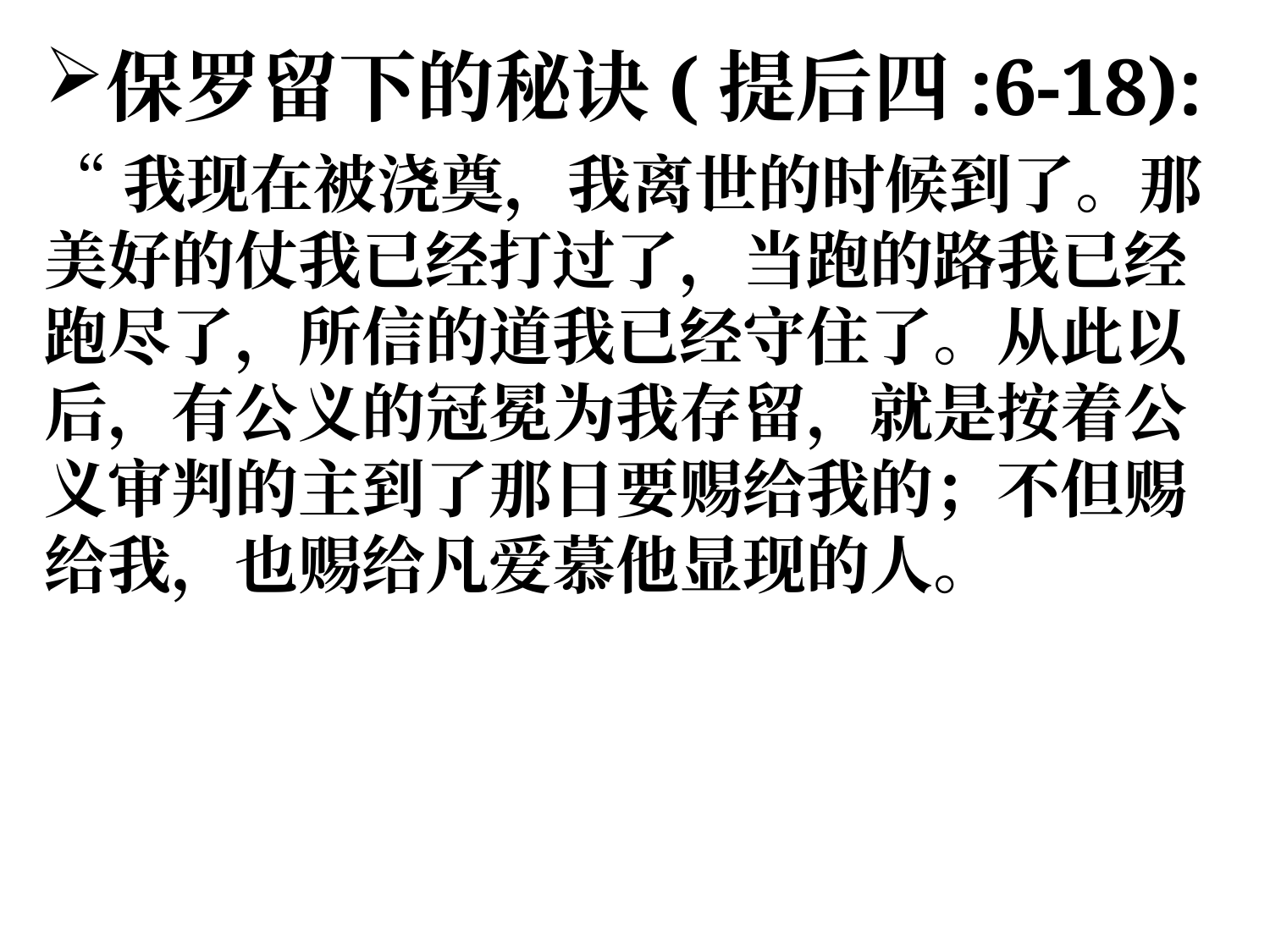

保罗留下的秘诀(提后四:6-18):
“我现在被浇奠，我离世的时候到了。那美好的仗我已经打过了，当跑的路我已经跑尽了，所信的道我已经守住了。从此以后，有公义的冠冕为我存留，就是按着公义审判的主到了那日要赐给我的；不但赐给我，也赐给凡爱慕他显现的人。